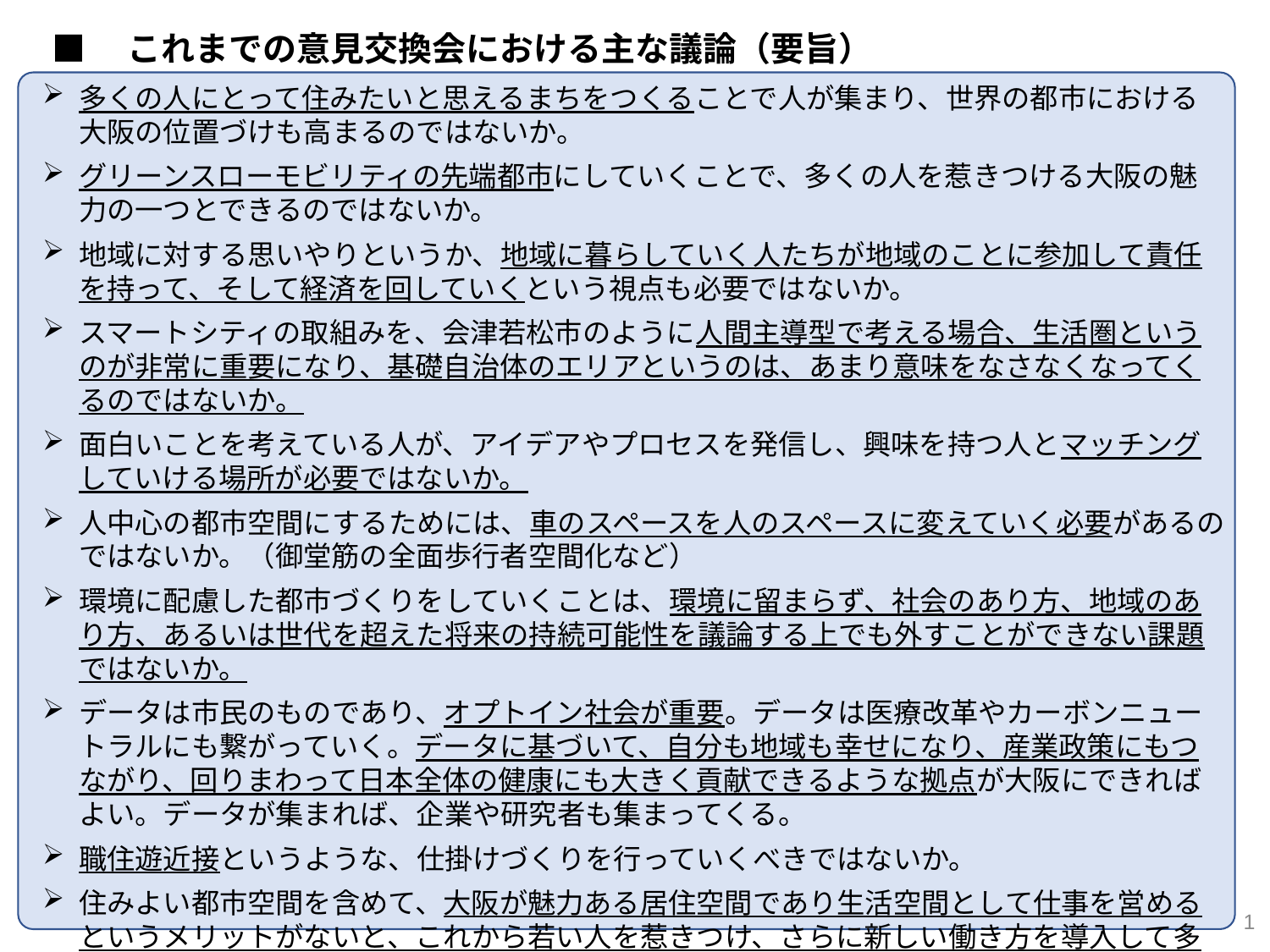

■　これまでの意見交換会における主な議論（要旨）
多くの人にとって住みたいと思えるまちをつくることで人が集まり、世界の都市における大阪の位置づけも高まるのではないか。
グリーンスローモビリティの先端都市にしていくことで、多くの人を惹きつける大阪の魅力の一つとできるのではないか。
地域に対する思いやりというか、地域に暮らしていく人たちが地域のことに参加して責任を持って、そして経済を回していくという視点も必要ではないか。
スマートシティの取組みを、会津若松市のように人間主導型で考える場合、生活圏というのが非常に重要になり、基礎自治体のエリアというのは、あまり意味をなさなくなってくるのではないか。
面白いことを考えている人が、アイデアやプロセスを発信し、興味を持つ人とマッチングしていける場所が必要ではないか。
人中心の都市空間にするためには、車のスペースを人のスペースに変えていく必要があるのではないか。（御堂筋の全面歩行者空間化など）
環境に配慮した都市づくりをしていくことは、環境に留まらず、社会のあり方、地域のあり方、あるいは世代を超えた将来の持続可能性を議論する上でも外すことができない課題ではないか。
データは市民のものであり、オプトイン社会が重要。データは医療改革やカーボンニュートラルにも繋がっていく。データに基づいて、自分も地域も幸せになり、産業政策にもつながり、回りまわって日本全体の健康にも大きく貢献できるような拠点が大阪にできればよい。データが集まれば、企業や研究者も集まってくる。
職住遊近接というような、仕掛けづくりを行っていくべきではないか。
住みよい都市空間を含めて、大阪が魅力ある居住空間であり生活空間として仕事を営めるというメリットがないと、これから若い人を惹きつけ、さらに新しい働き方を導入して多様性の下に生産性を上げていくということが難しくなるので、全部関連するような形で追求することが重要ではないか。

1